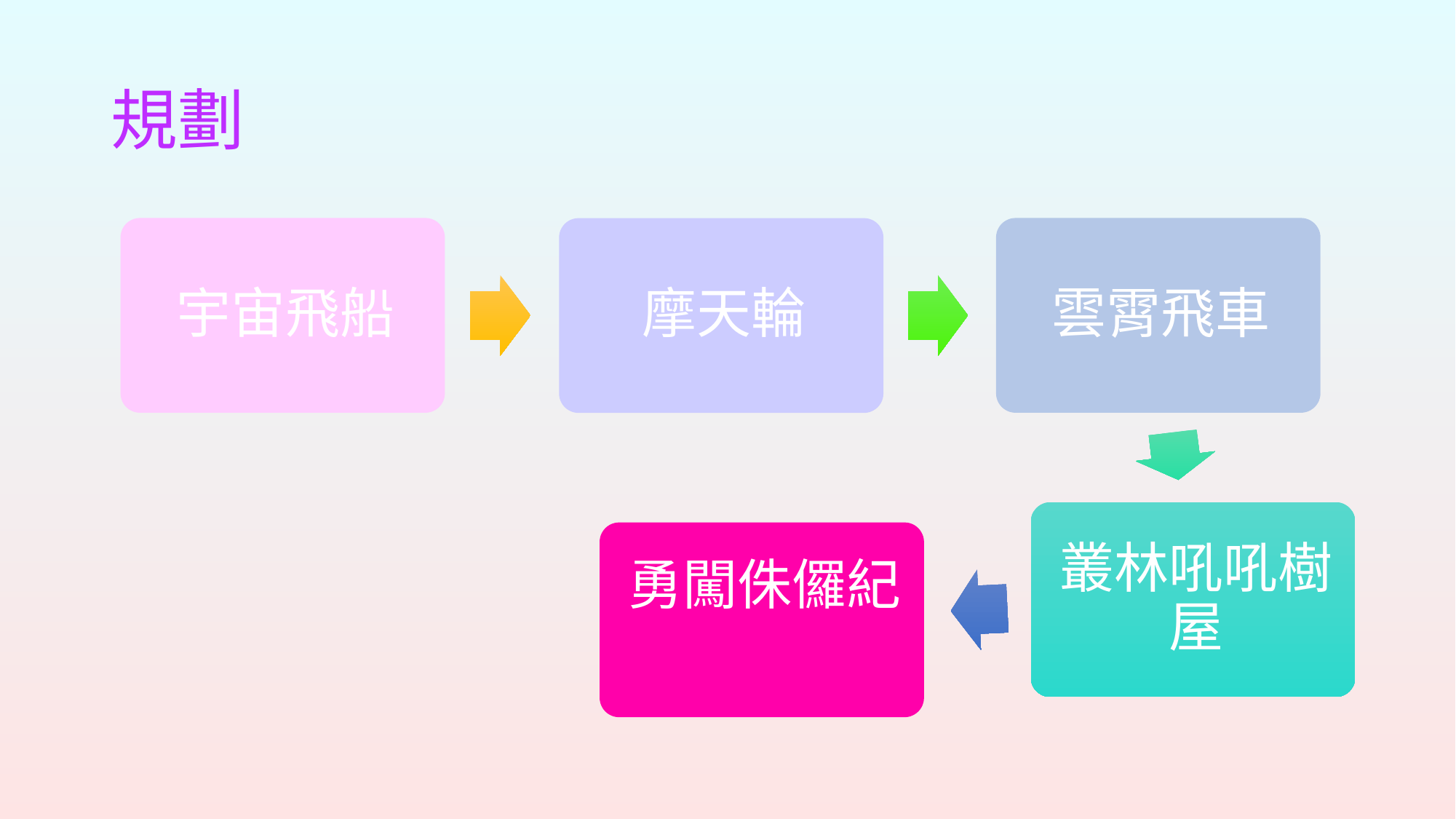

# 規劃
宇宙飛船

摩天輪

雲霄飛車

叢林吼吼樹屋

勇闖侏儸紀